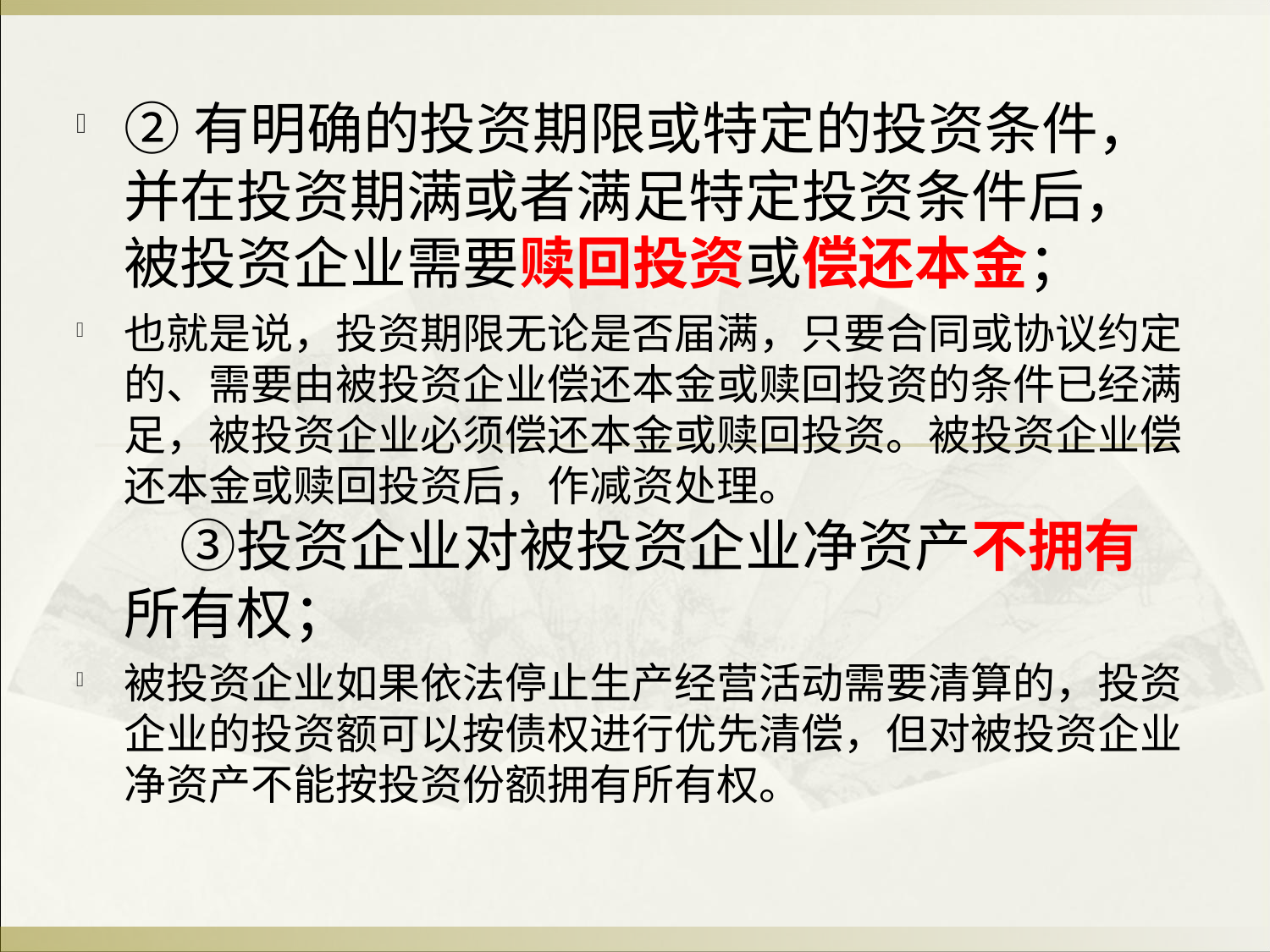

②有明确的投资期限或特定的投资条件，并在投资期满或者满足特定投资条件后，被投资企业需要赎回投资或偿还本金；
也就是说，投资期限无论是否届满，只要合同或协议约定的、需要由被投资企业偿还本金或赎回投资的条件已经满足，被投资企业必须偿还本金或赎回投资。被投资企业偿还本金或赎回投资后，作减资处理。
　③投资企业对被投资企业净资产不拥有所有权；
被投资企业如果依法停止生产经营活动需要清算的，投资企业的投资额可以按债权进行优先清偿，但对被投资企业净资产不能按投资份额拥有所有权。